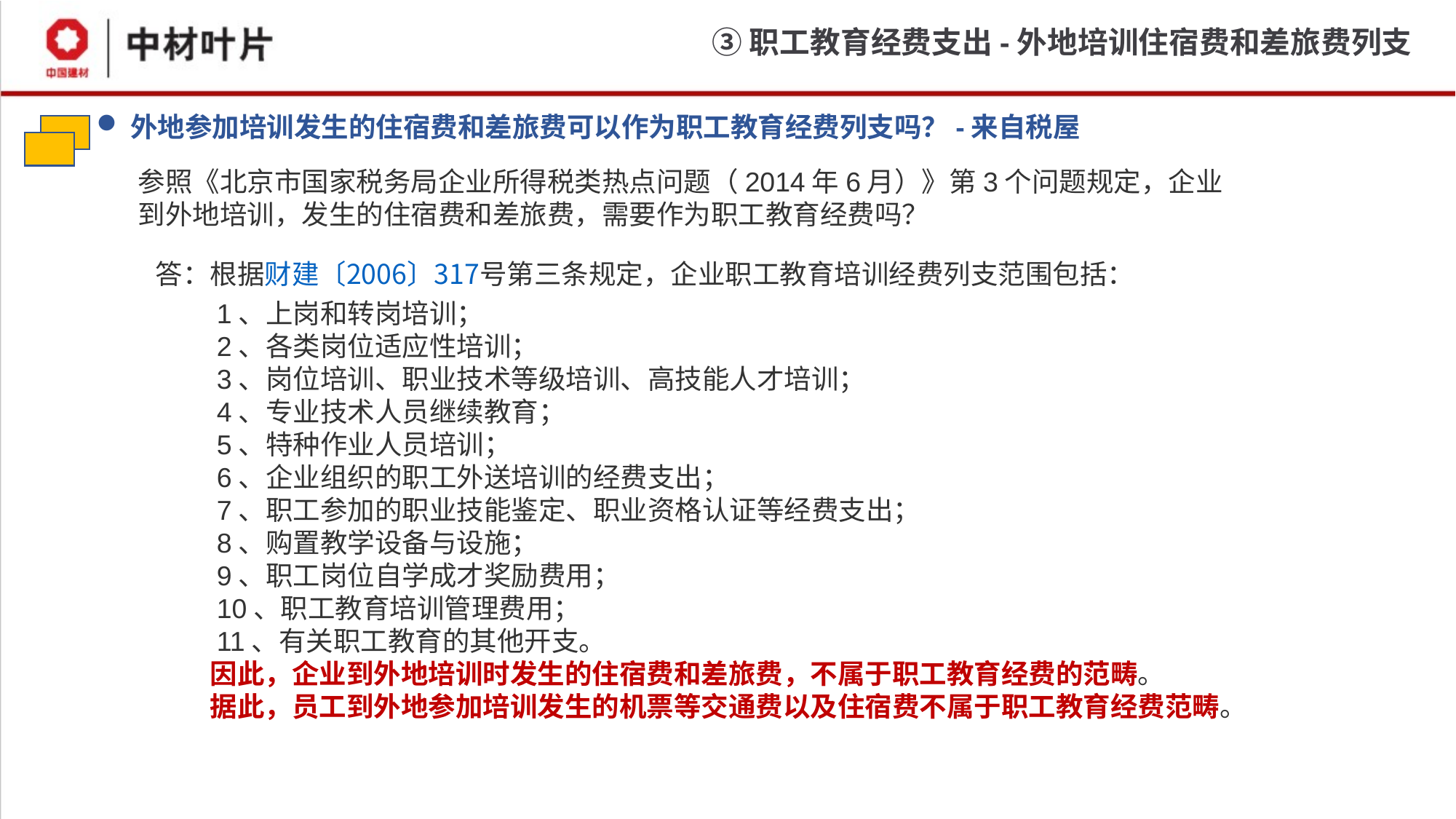

③职工教育经费支出-外地培训住宿费和差旅费列支
外地参加培训发生的住宿费和差旅费可以作为职工教育经费列支吗？-来自税屋

参照《北京市国家税务局企业所得税类热点问题（2014年6月）》第3个问题规定，企业到外地培训，发生的住宿费和差旅费，需要作为职工教育经费吗？
答：根据财建〔2006〕317号第三条规定，企业职工教育培训经费列支范围包括：
　　1、上岗和转岗培训；
　　2、各类岗位适应性培训；
　　3、岗位培训、职业技术等级培训、高技能人才培训；
　　4、专业技术人员继续教育；
　　5、特种作业人员培训；
　　6、企业组织的职工外送培训的经费支出；
　　7、职工参加的职业技能鉴定、职业资格认证等经费支出；
　　8、购置教学设备与设施；
　　9、职工岗位自学成才奖励费用；
　　10、职工教育培训管理费用；
　　11、有关职工教育的其他开支。
　　因此，企业到外地培训时发生的住宿费和差旅费，不属于职工教育经费的范畴。
　　据此，员工到外地参加培训发生的机票等交通费以及住宿费不属于职工教育经费范畴。

61